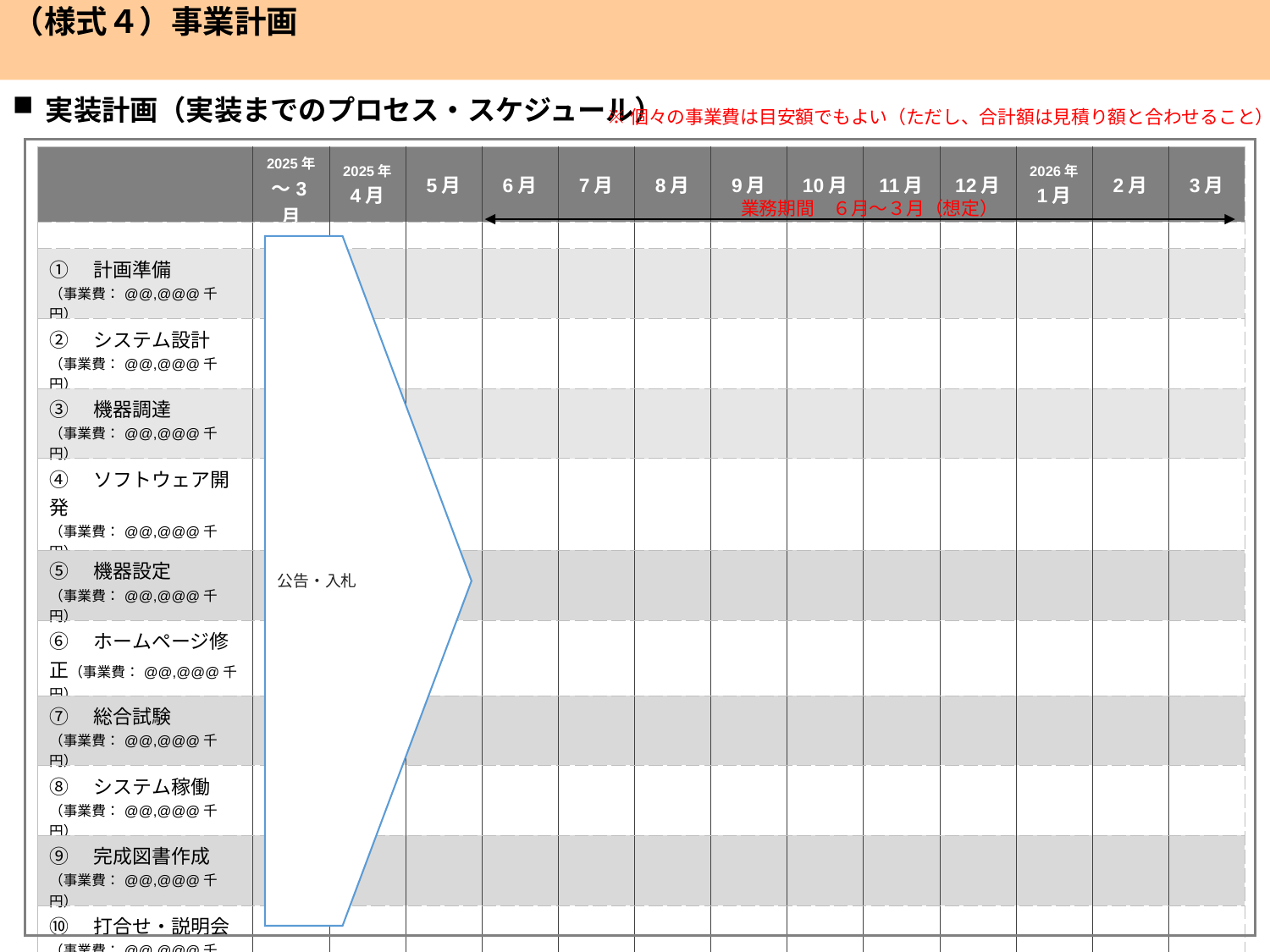

（様式４）事業計画
実装計画（実装までのプロセス・スケジュール）
※個々の事業費は目安額でもよい（ただし、合計額は見積り額と合わせること）

|  | 2025年 ～3月 | 2025年 4月 | 5月 | 6月 | 7月 | 8月 | 9月 | 10月 | 11月 | 12月 | 2026年 1月 | 2月 | 3月 |
| --- | --- | --- | --- | --- | --- | --- | --- | --- | --- | --- | --- | --- | --- |
|  |  |  |  |  |  |  |  |  |  |  |  |  |  |
| ①　計画準備 （事業費：@@,@@@千円） |  |  |  |  |  |  |  |  |  |  |  |  |  |
| ②　システム設計 （事業費：@@,@@@千円） |  |  |  |  |  |  |  |  |  |  |  |  |  |
| ③　機器調達 （事業費：@@,@@@千円） |  |  |  |  |  |  |  |  |  |  |  |  |  |
| ④　ソフトウェア開発 （事業費：@@,@@@千円） |  |  |  |  |  |  |  |  |  |  |  |  |  |
| ⑤　機器設定 （事業費：@@,@@@千円） |  |  |  |  |  |  |  |  |  |  |  |  |  |
| ⑥　ホームページ修正（事業費：@@,@@@千円） |  |  |  |  |  |  |  |  |  |  |  |  |  |
| ⑦　総合試験 （事業費：@@,@@@千円） |  |  |  |  |  |  |  |  |  |  |  |  |  |
| ⑧　システム稼働 （事業費：@@,@@@千円） |  |  |  |  |  |  |  |  |  |  |  |  |  |
| ⑨　完成図書作成 （事業費：@@,@@@千円） |  |  |  |  |  |  |  |  |  |  |  |  |  |
| ⑩　打合せ・説明会 （事業費：@@,@@@千円） |  |  |  |  |  |  |  |  |  |  |  |  |  |
業務期間　６月～３月（想定）
公告・入札